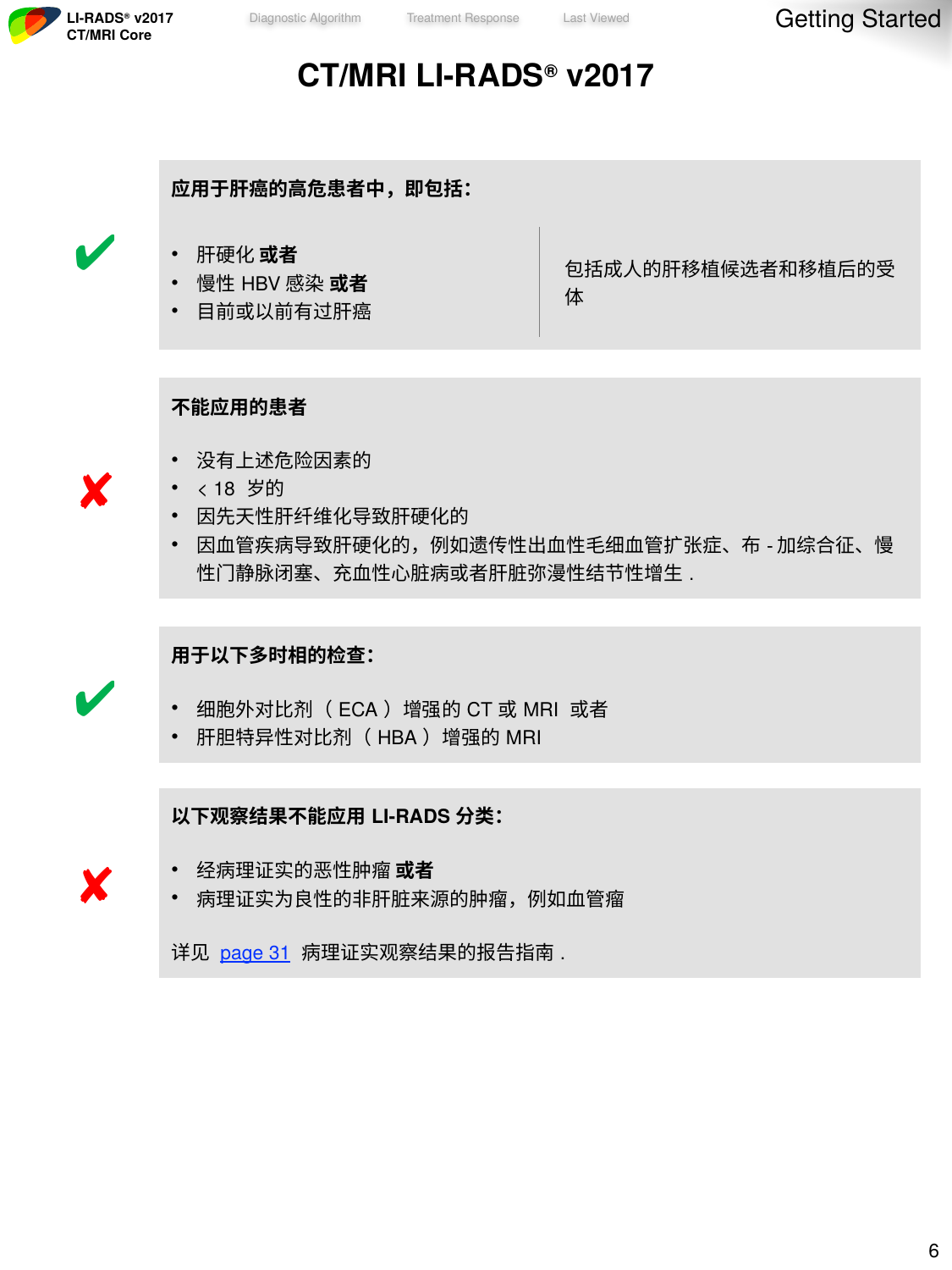

Getting Started
| CT/MRI LI-RADS® v2017 |  |  |
| --- | --- | --- |
| ✔ | 应用于肝癌的高危患者中，即包括： |  |
|  |  |  |
|  | 肝硬化 或者 慢性HBV感染 或者 目前或以前有过肝癌 | 包括成人的肝移植候选者和移植后的受体 |
|  |  |  |
|  |  |  |
| ✘ | 不能应用的患者 |  |
|  | 没有上述危险因素的 < 18 岁的 因先天性肝纤维化导致肝硬化的 因血管疾病导致肝硬化的，例如遗传性出血性毛细血管扩张症、布-加综合征、慢性门静脉闭塞、充血性心脏病或者肝脏弥漫性结节性增生. |  |
|  |  |  |
| ✔ | 用于以下多时相的检查： |  |
|  | 细胞外对比剂（ECA）增强的CT或MRI 或者 肝胆特异性对比剂（HBA）增强的MRI |  |
|  |  |  |
| ✘ | 以下观察结果不能应用LI-RADS分类： |  |
|  | 经病理证实的恶性肿瘤 或者 病理证实为良性的非肝脏来源的肿瘤，例如血管瘤 |  |
|  | 详见 page 31 病理证实观察结果的报告指南. |  |
6